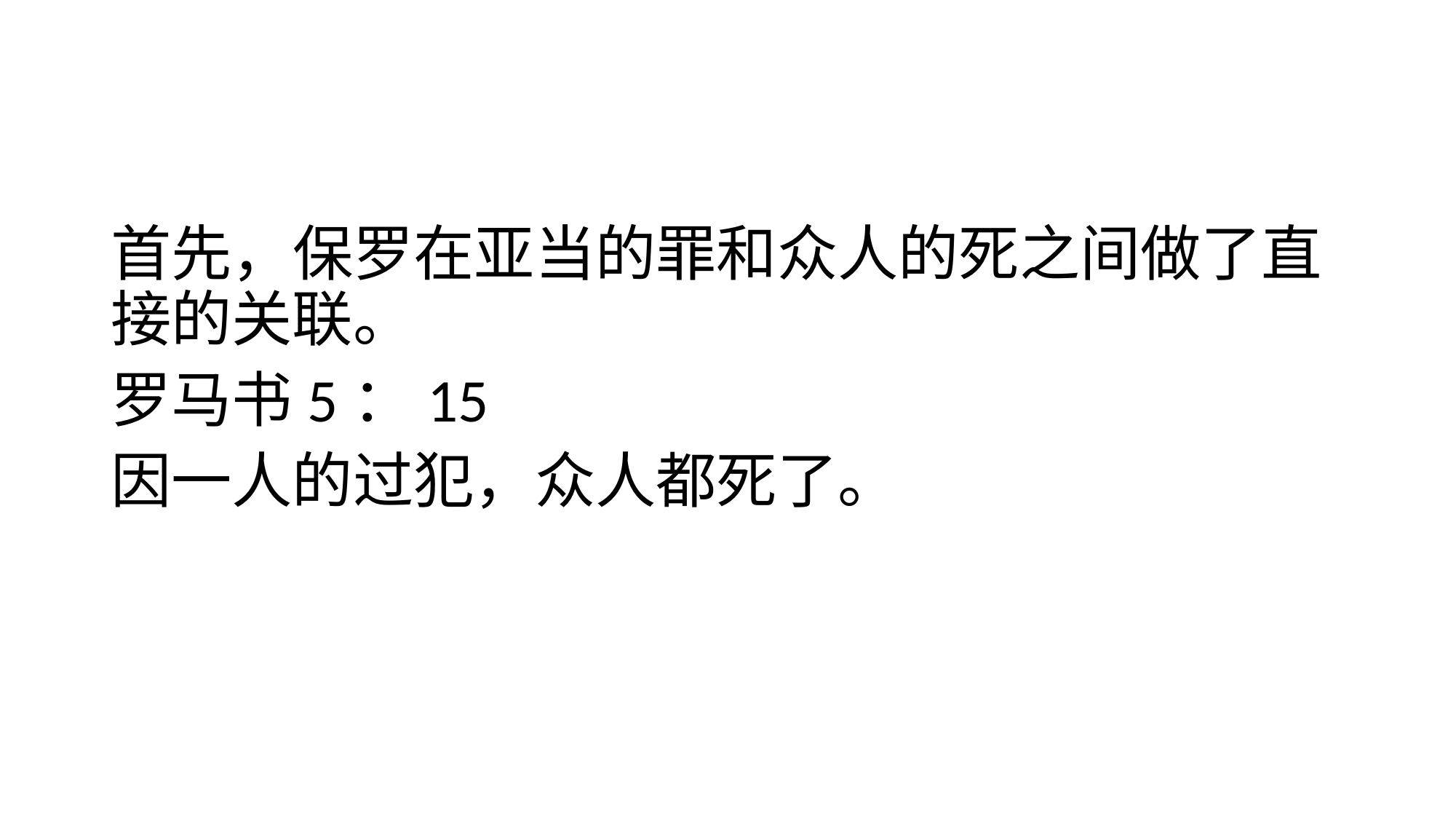

#
首先，保罗在亚当的罪和众人的死之间做了直接的关联。
罗马书5：15
因一人的过犯，众人都死了。